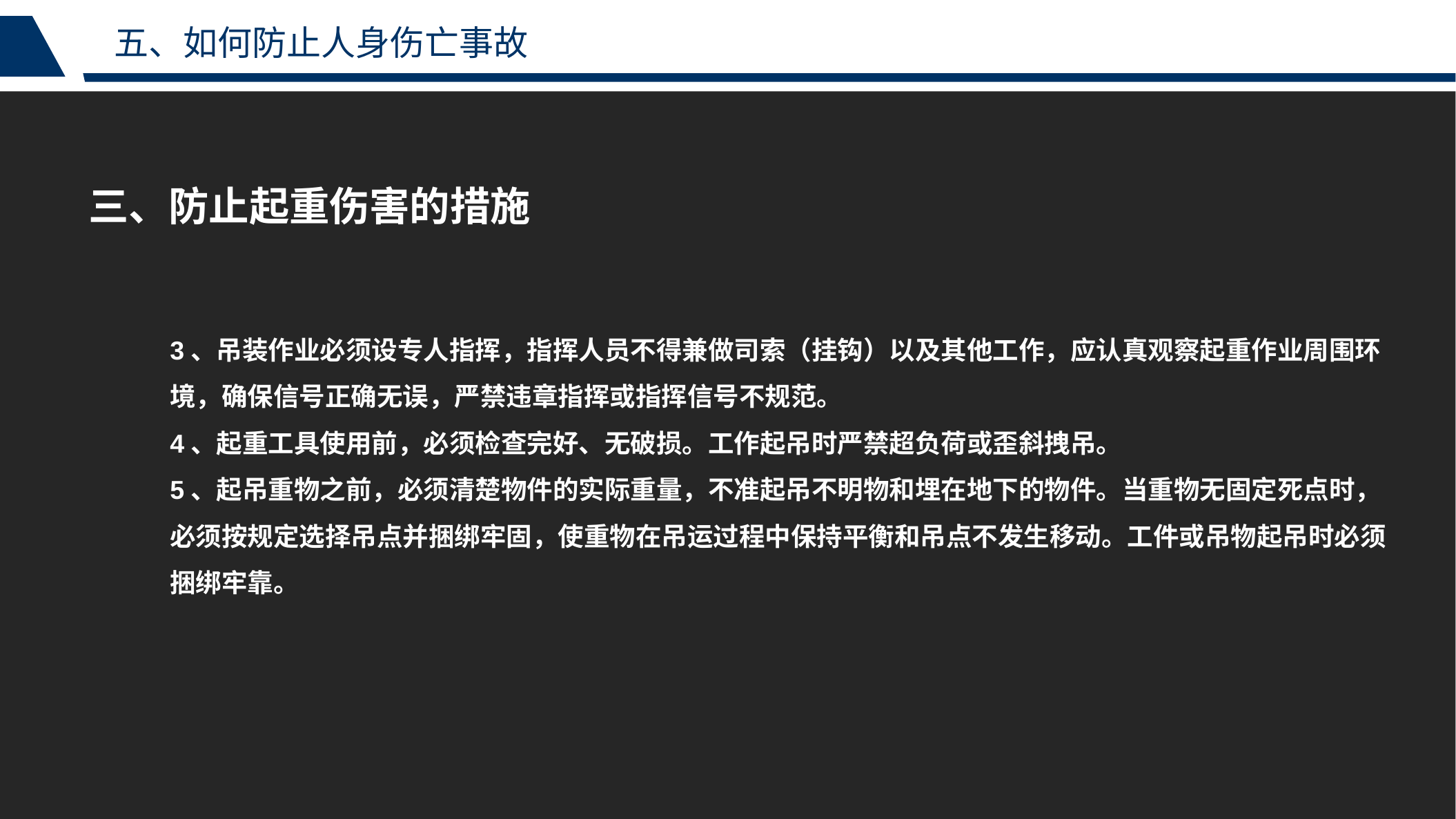

五、如何防止人身伤亡事故

三、防止起重伤害的措施
3、吊装作业必须设专人指挥，指挥人员不得兼做司索（挂钩）以及其他工作，应认真观察起重作业周围环境，确保信号正确无误，严禁违章指挥或指挥信号不规范。
4、起重工具使用前，必须检查完好、无破损。工作起吊时严禁超负荷或歪斜拽吊。
5、起吊重物之前，必须清楚物件的实际重量，不准起吊不明物和埋在地下的物件。当重物无固定死点时，必须按规定选择吊点并捆绑牢固，使重物在吊运过程中保持平衡和吊点不发生移动。工件或吊物起吊时必须捆绑牢靠。